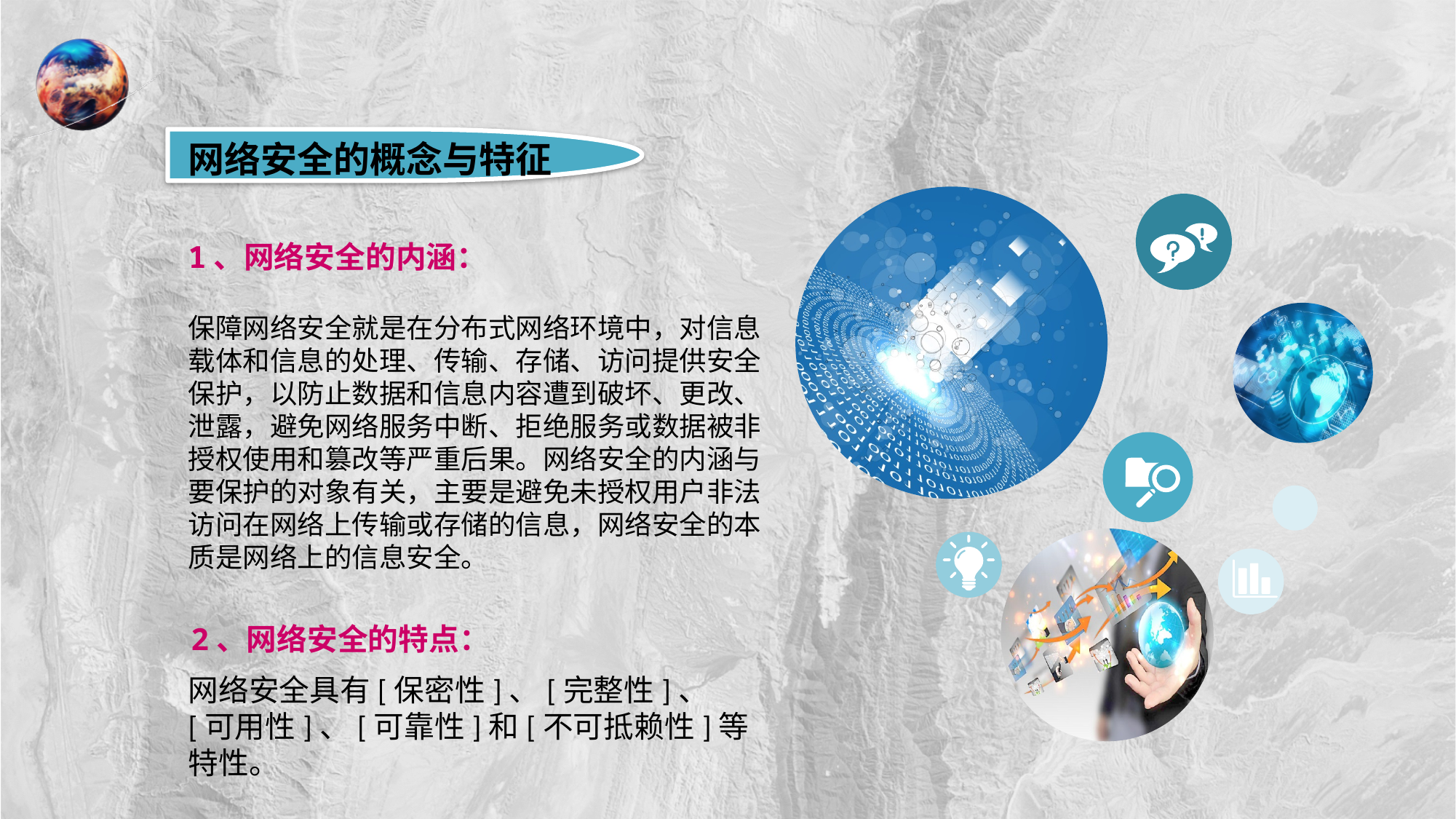

网络安全的概念与特征

1、网络安全的内涵：

保障网络安全就是在分布式网络环境中，对信息载体和信息的处理、传输、存储、访问提供安全保护，以防止数据和信息内容遭到破坏、更改、泄露，避免网络服务中断、拒绝服务或数据被非授权使用和篡改等严重后果。网络安全的内涵与要保护的对象有关，主要是避免未授权用户非法访问在网络上传输或存储的信息，网络安全的本质是网络上的信息安全。

网络安全具有[保密性]、[完整性]、[可用性]、[可靠性]和[不可抵赖性]等特性。

2、网络安全的特点：